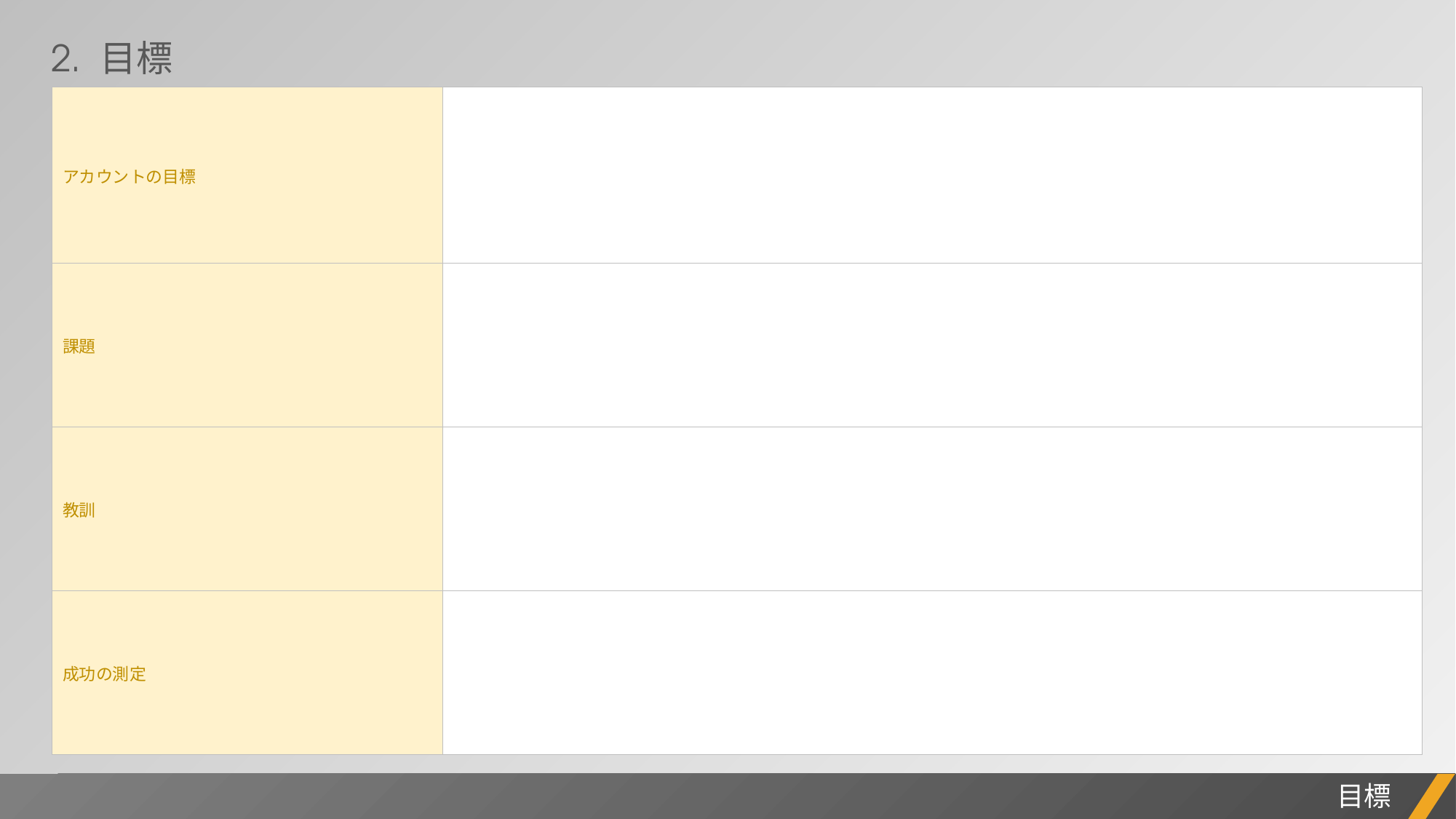

2. 目標
| アカウントの目標 |  |
| --- | --- |
| 課題 |  |
| 教訓 |  |
| 成功の測定 |  |
プロジェクト レポート
目標